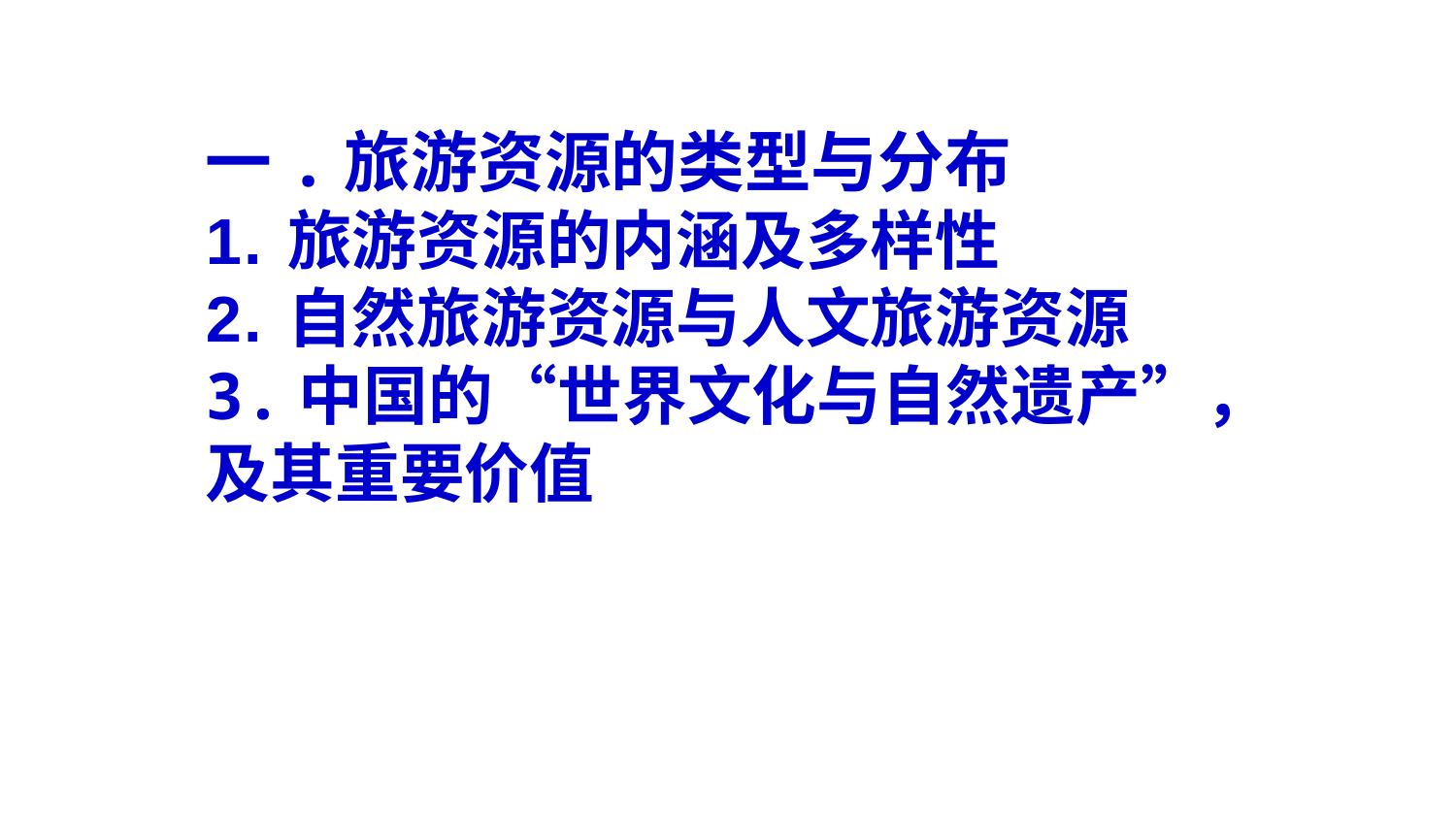

一.旅游资源的类型与分布
旅游资源的内涵及多样性
自然旅游资源与人文旅游资源
3.中国的“世界文化与自然遗产”，及其重要价值